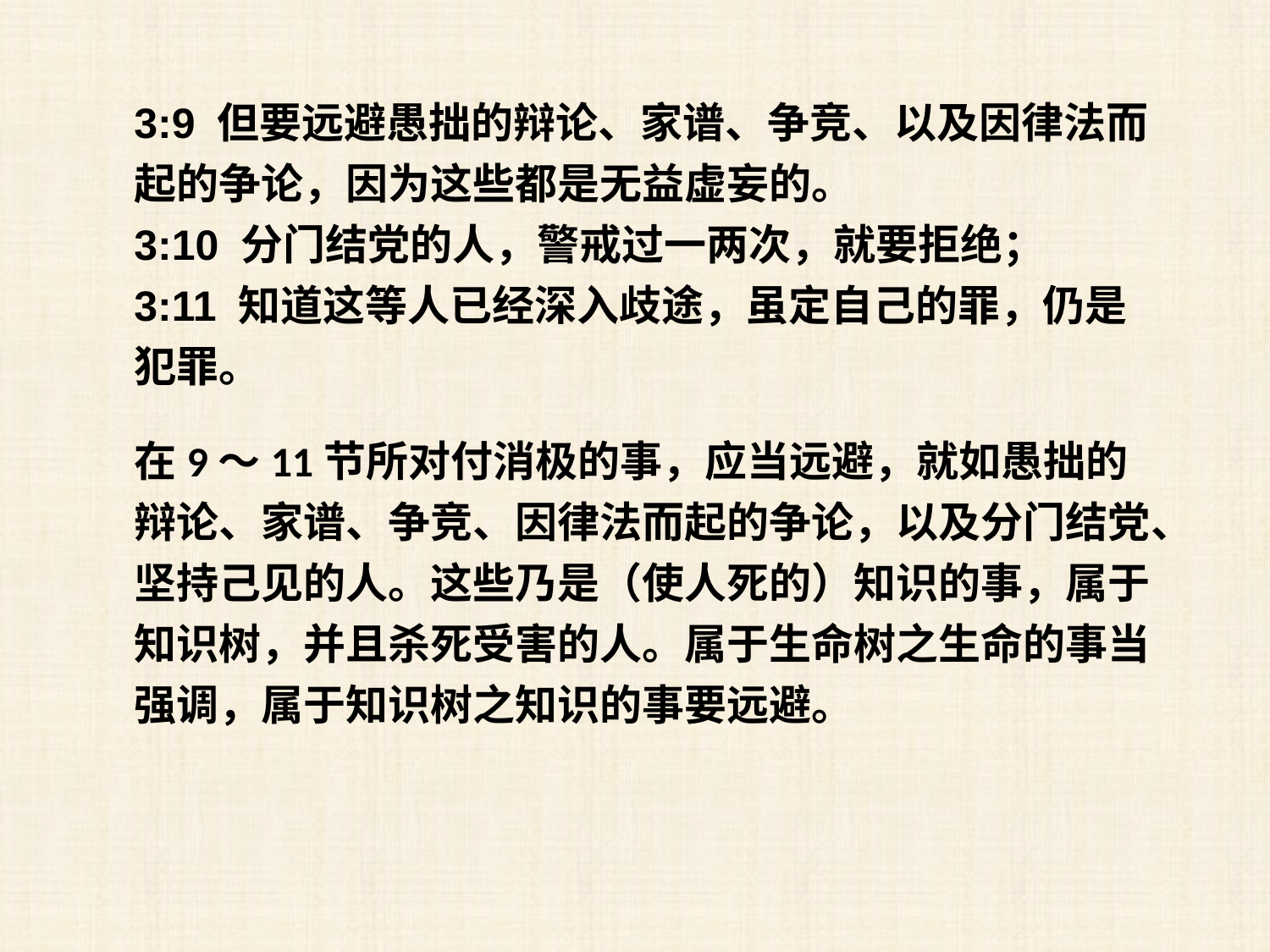

3:9 但要远避愚拙的辩论、家谱、争竞、以及因律法而起的争论，因为这些都是无益虚妄的。
3:10 分门结党的人，警戒过一两次，就要拒绝；
3:11 知道这等人已经深入歧途，虽定自己的罪，仍是犯罪。
在9～11节所对付消极的事，应当远避，就如愚拙的辩论、家谱、争竞、因律法而起的争论，以及分门结党、坚持己见的人。这些乃是（使人死的）知识的事，属于知识树，并且杀死受害的人。属于生命树之生命的事当强调，属于知识树之知识的事要远避。